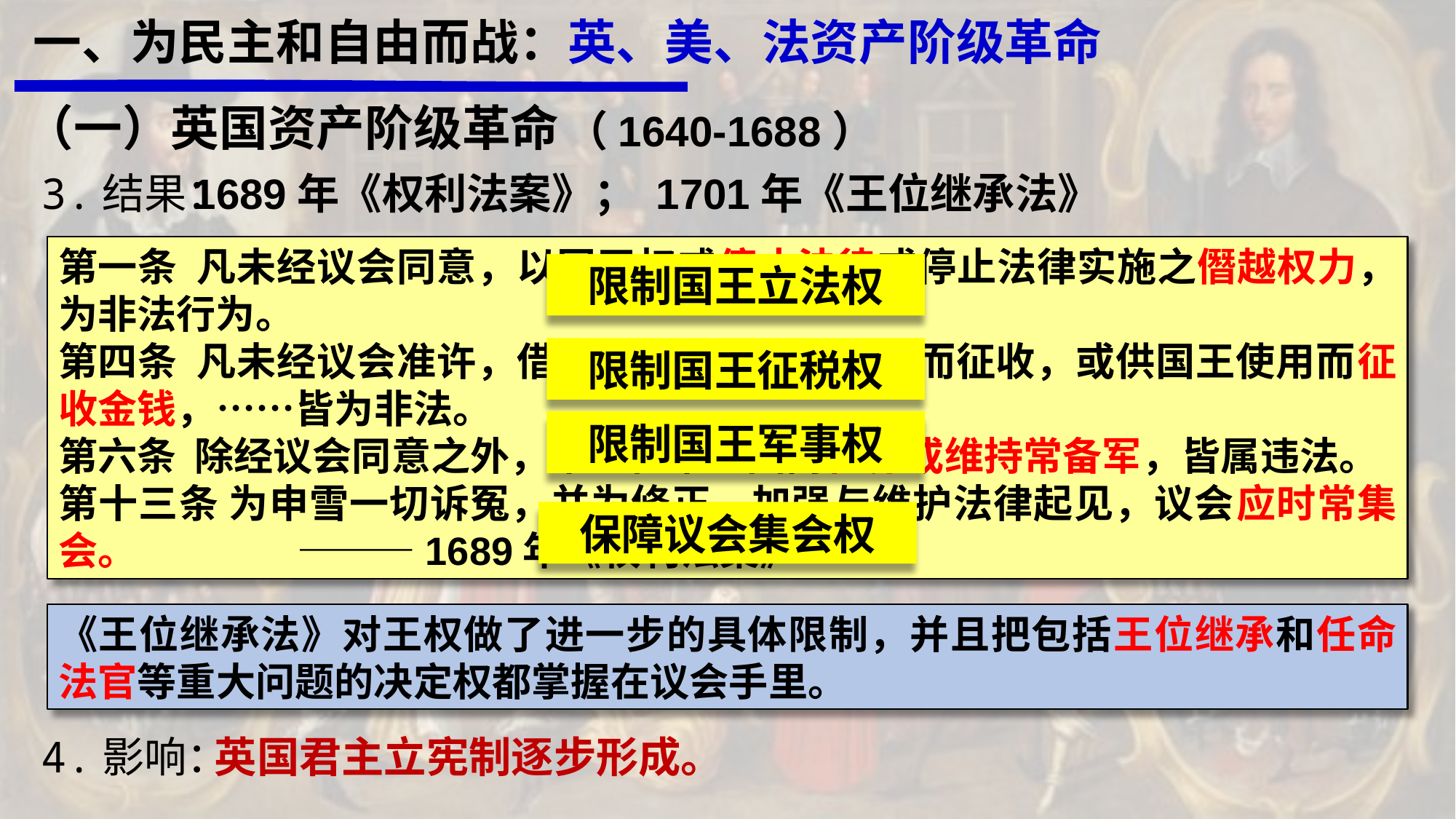

一、为民主和自由而战：英、美、法资产阶级革命

（一）英国资产阶级革命
（1640-1688）
3.结果：
1689年《权利法案》； 1701年《王位继承法》
第一条  凡未经议会同意，以国王权威停止法律或停止法律实施之僭越权力，为非法行为。
第四条  凡未经议会准许，借口国王特权，为国王而征收，或供国王使用而征收金钱，……皆为非法。
第六条  除经议会同意之外，平时在本王国内征募或维持常备军，皆属违法。
第十三条 为申雪一切诉冤，并为修正、加强与维护法律起见，议会应时常集会。                  ———1689年《权利法案》
限制国王立法权
限制国王征税权
限制国王军事权
保障议会集会权
《王位继承法》对王权做了进一步的具体限制，并且把包括王位继承和任命法官等重大问题的决定权都掌握在议会手里。
4.影响：
英国君主立宪制逐步形成。